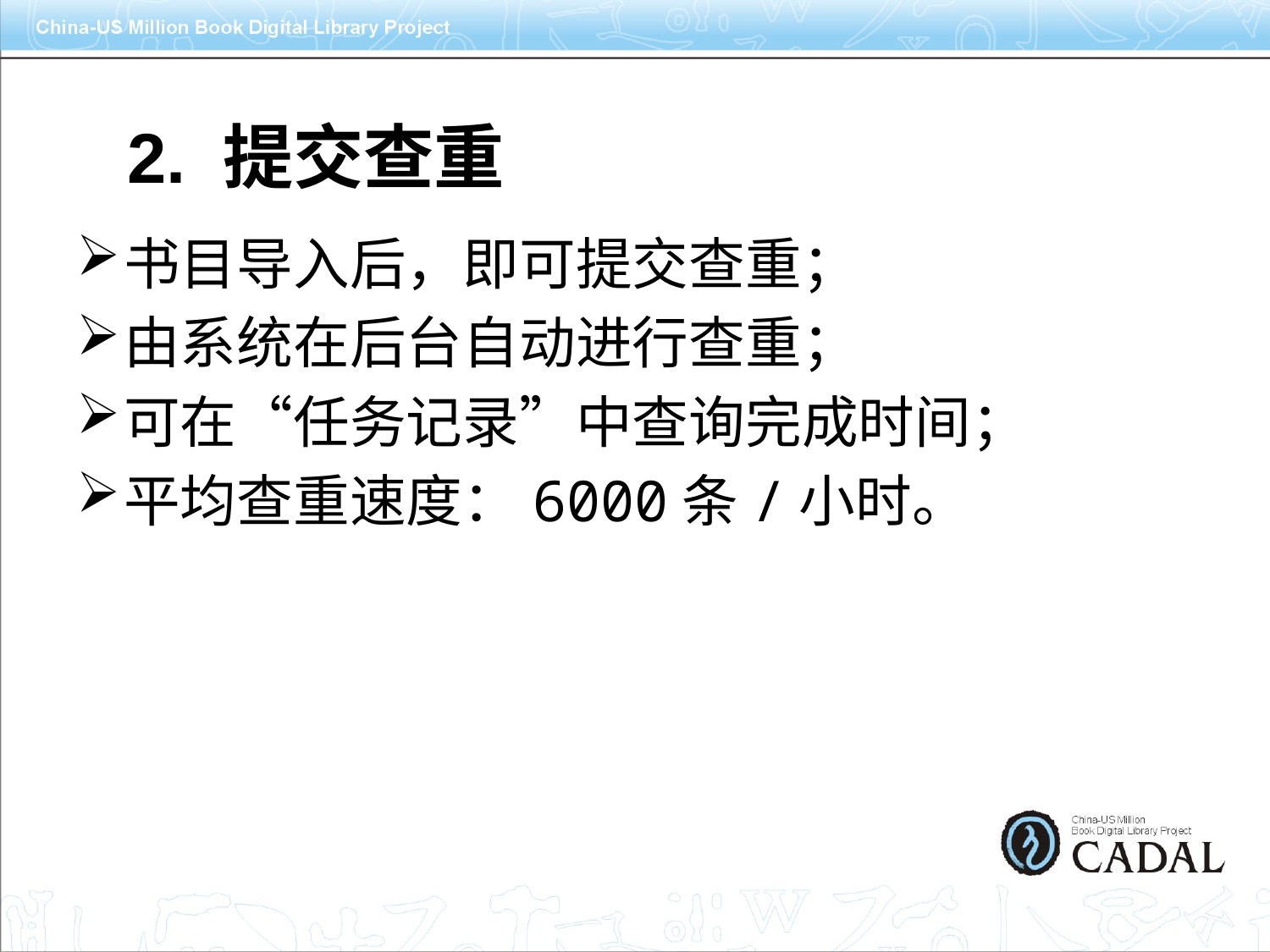

书目导入后，即可提交查重；
由系统在后台自动进行查重；
可在“任务记录”中查询完成时间；
平均查重速度：6000条/小时。
2. 提交查重